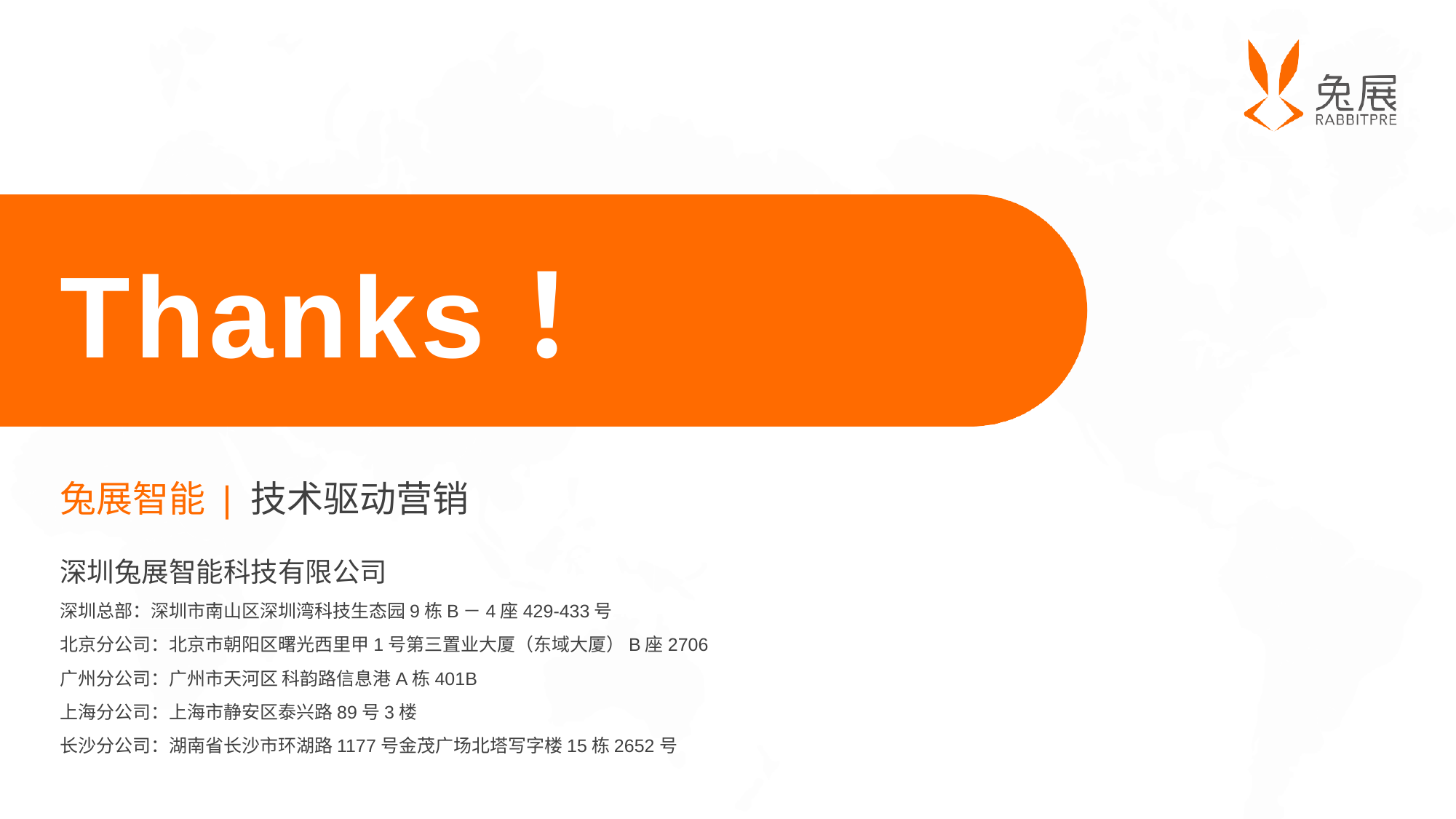

# Thanks！
兔展智能 | 技术驱动营销
深圳兔展智能科技有限公司
深圳总部：深圳市南山区深圳湾科技生态园9栋B－4座429-433号
北京分公司：北京市朝阳区曙光西里甲1号第三置业大厦（东域大厦）B座2706
广州分公司：广州市天河区 科韵路信息港A栋401B
上海分公司：上海市静安区泰兴路89号3楼
长沙分公司：湖南省长沙市环湖路1177号金茂广场北塔写字楼15栋2652号